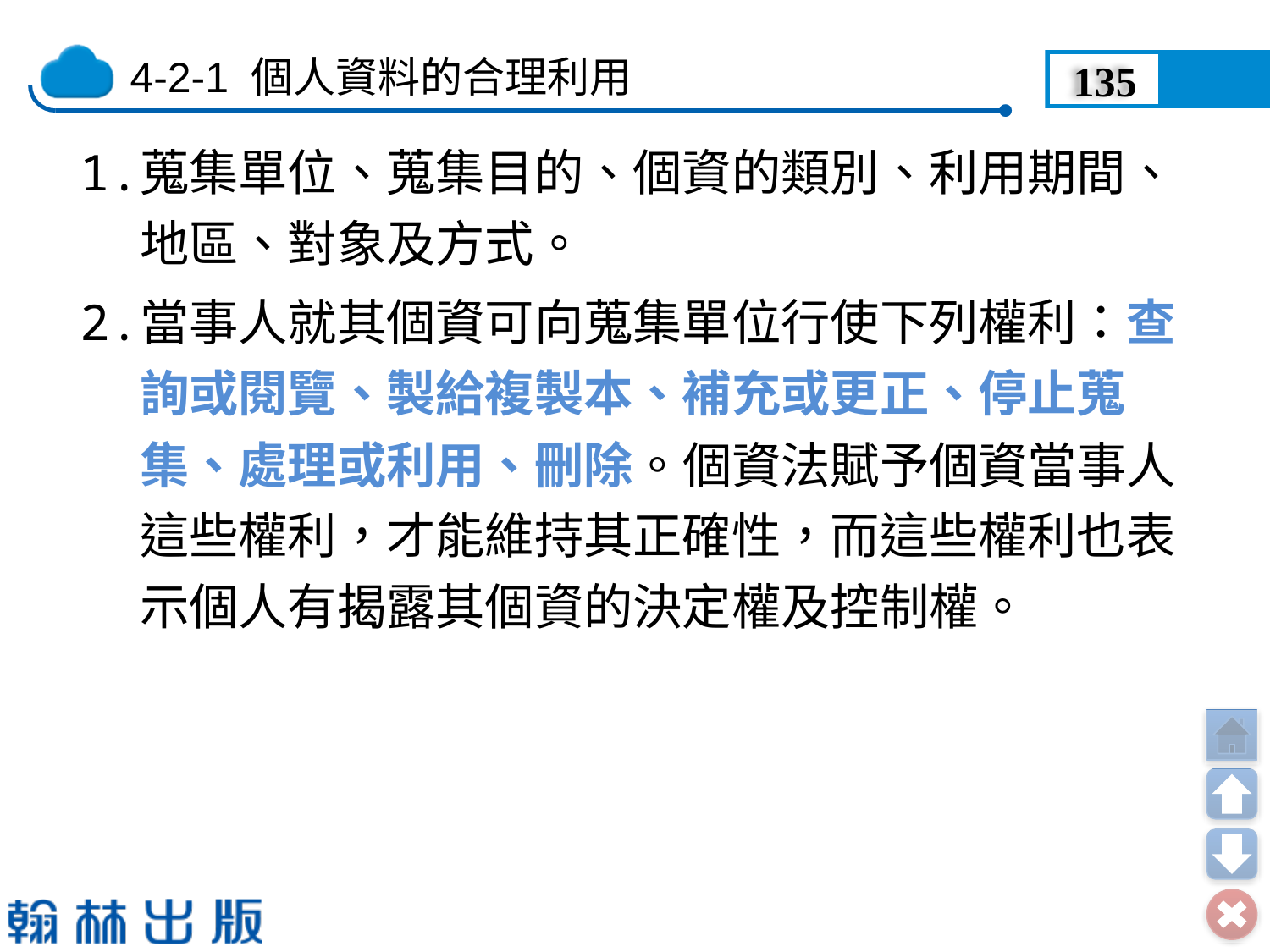

135
1.	蒐集單位、蒐集目的、個資的類別、利用期間、地區、對象及方式。
2.	當事人就其個資可向蒐集單位行使下列權利：查詢或閱覽、製給複製本、補充或更正、停止蒐集、處理或利用、刪除。個資法賦予個資當事人這些權利，才能維持其正確性，而這些權利也表示個人有揭露其個資的決定權及控制權。